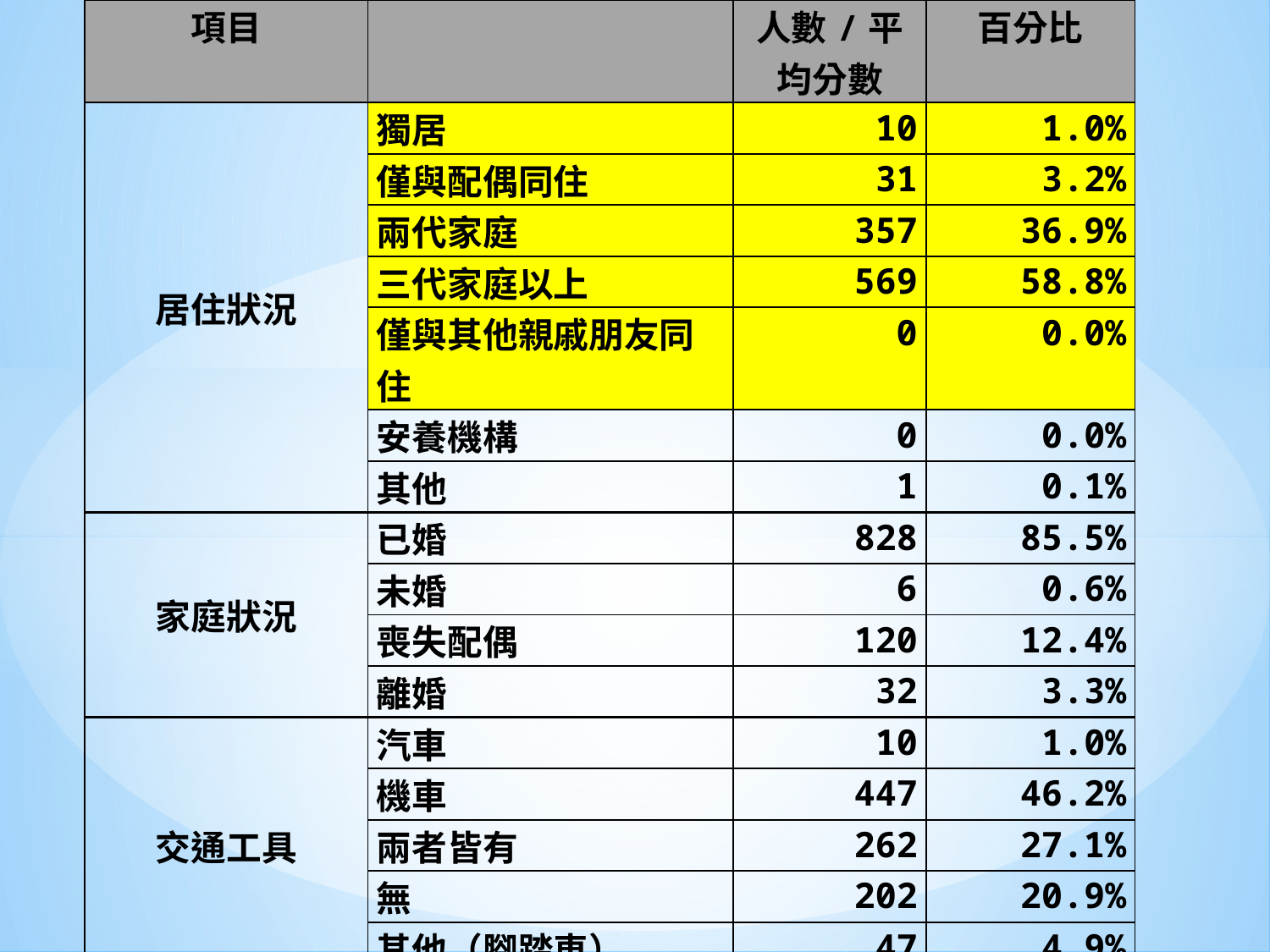

| 項目 |  | 人數/平均分數 | 百分比 |
| --- | --- | --- | --- |
| 居住狀況 | 獨居 | 10 | 1.0% |
|  | 僅與配偶同住 | 31 | 3.2% |
|  | 兩代家庭 | 357 | 36.9% |
|  | 三代家庭以上 | 569 | 58.8% |
|  | 僅與其他親戚朋友同住 | 0 | 0.0% |
|  | 安養機構 | 0 | 0.0% |
|  | 其他 | 1 | 0.1% |
| 家庭狀況 | 已婚 | 828 | 85.5% |
|  | 未婚 | 6 | 0.6% |
|  | 喪失配偶 | 120 | 12.4% |
|  | 離婚 | 32 | 3.3% |
| 交通工具 | 汽車 | 10 | 1.0% |
|  | 機車 | 447 | 46.2% |
|  | 兩者皆有 | 262 | 27.1% |
|  | 無 | 202 | 20.9% |
|  | 其他（腳踏車） | 47 | 4.9% |
| 生活滿意 | 健康狀況 | 4.02 | 80.6% |
|  | 經濟狀況 | 3.67 | 73.3% |
|  | 他人互動 | 4.48 | 89.6% |
|  | 整體 | 4.48 | 89.6% |